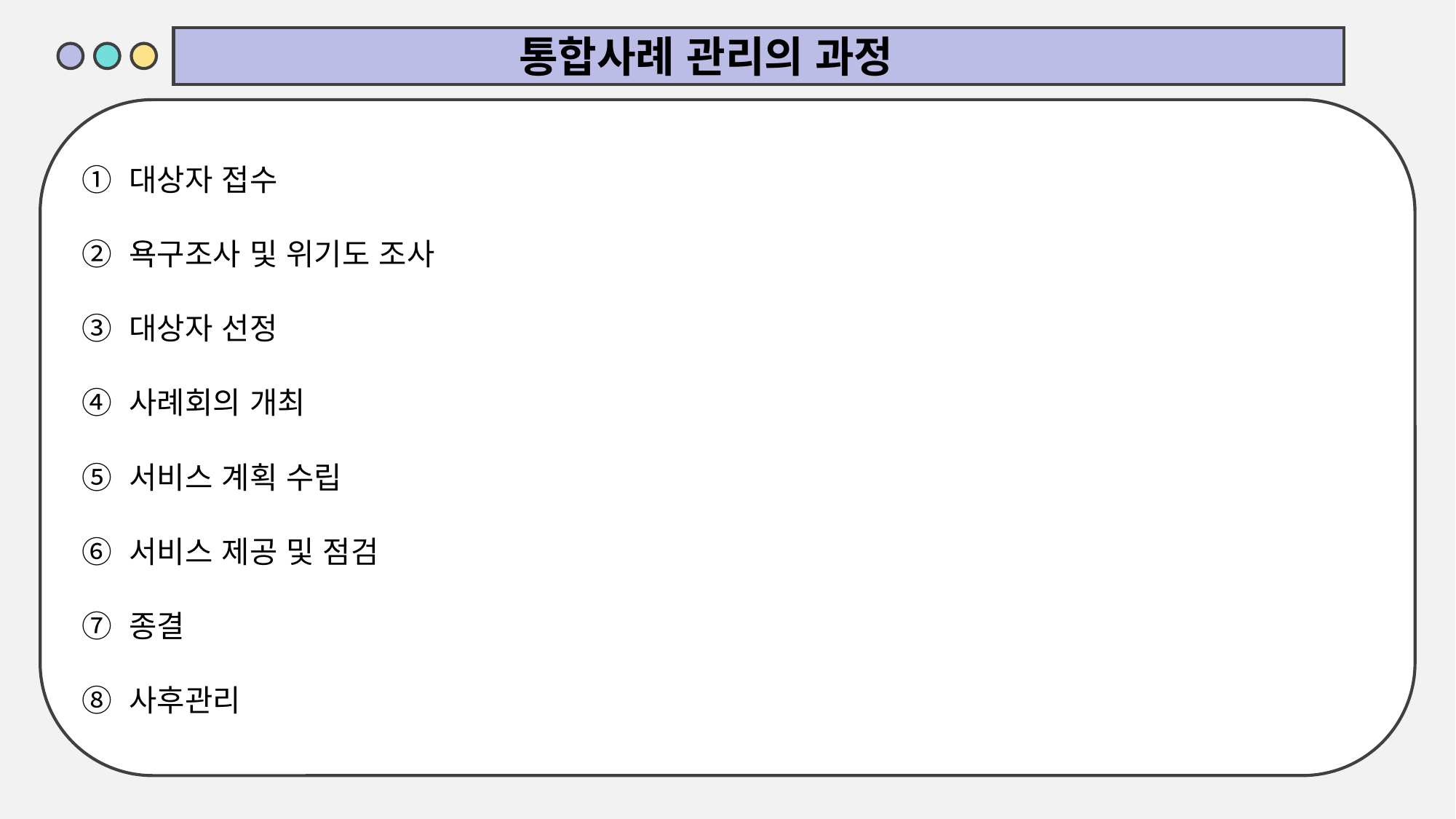

통합사례 관리의 과정

|  |
| --- |
| ① 대상자 접수 ② 욕구조사 및 위기도 조사 ③ 대상자 선정 ④ 사례회의 개최 ⑤ 서비스 계획 수립 ⑥ 서비스 제공 및 점검 ⑦ 종결 ⑧ 사후관리 |